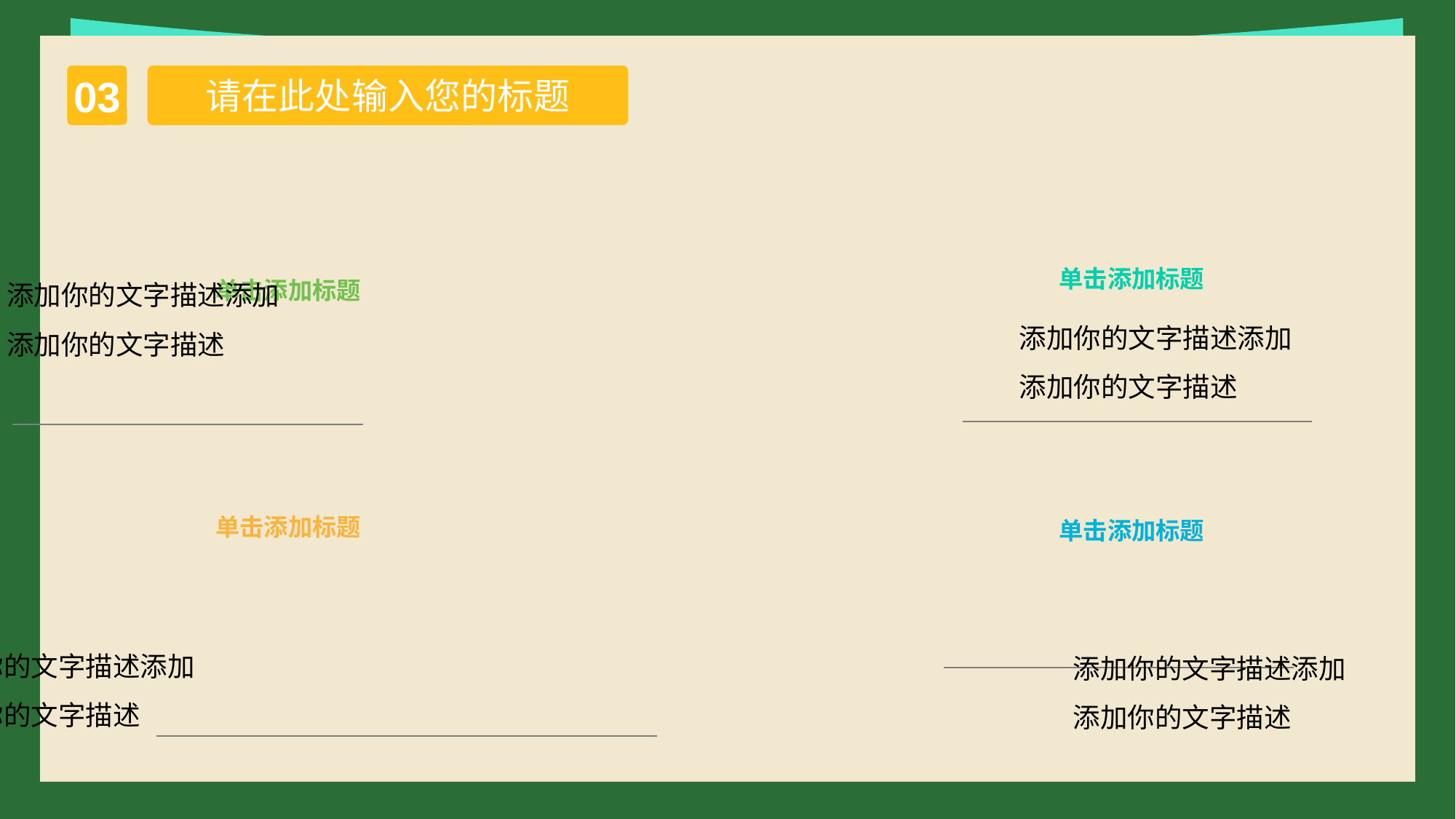

03
请在此处输入您的标题
添加你的文字描述添加
添加你的文字描述

单击添加标题
单击添加标题
添加你的文字描述添加
添加你的文字描述

单击添加标题
单击添加标题
添加你的文字描述添加
添加你的文字描述

添加你的文字描述添加
添加你的文字描述